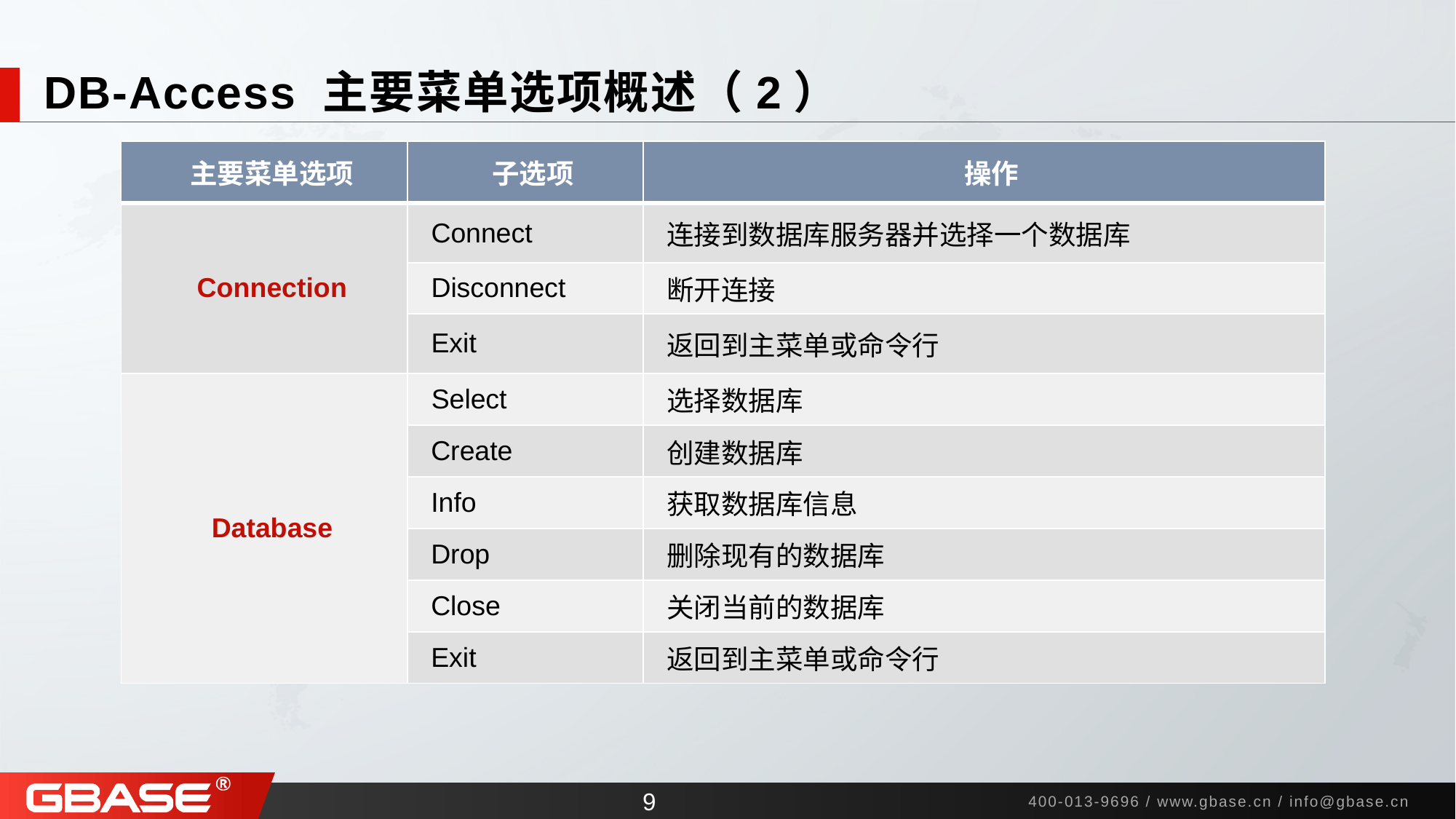

# DB-Access 主要菜单选项概述（2）
| 主要菜单选项 | 子选项 | 操作 |
| --- | --- | --- |
| Connection | Connect | 连接到数据库服务器并选择一个数据库 |
|  | Disconnect | 断开连接 |
|  | Exit | 返回到主菜单或命令行 |
| Database | Select | 选择数据库 |
|  | Create | 创建数据库 |
|  | Info | 获取数据库信息 |
|  | Drop | 删除现有的数据库 |
|  | Close | 关闭当前的数据库 |
|  | Exit | 返回到主菜单或命令行 |